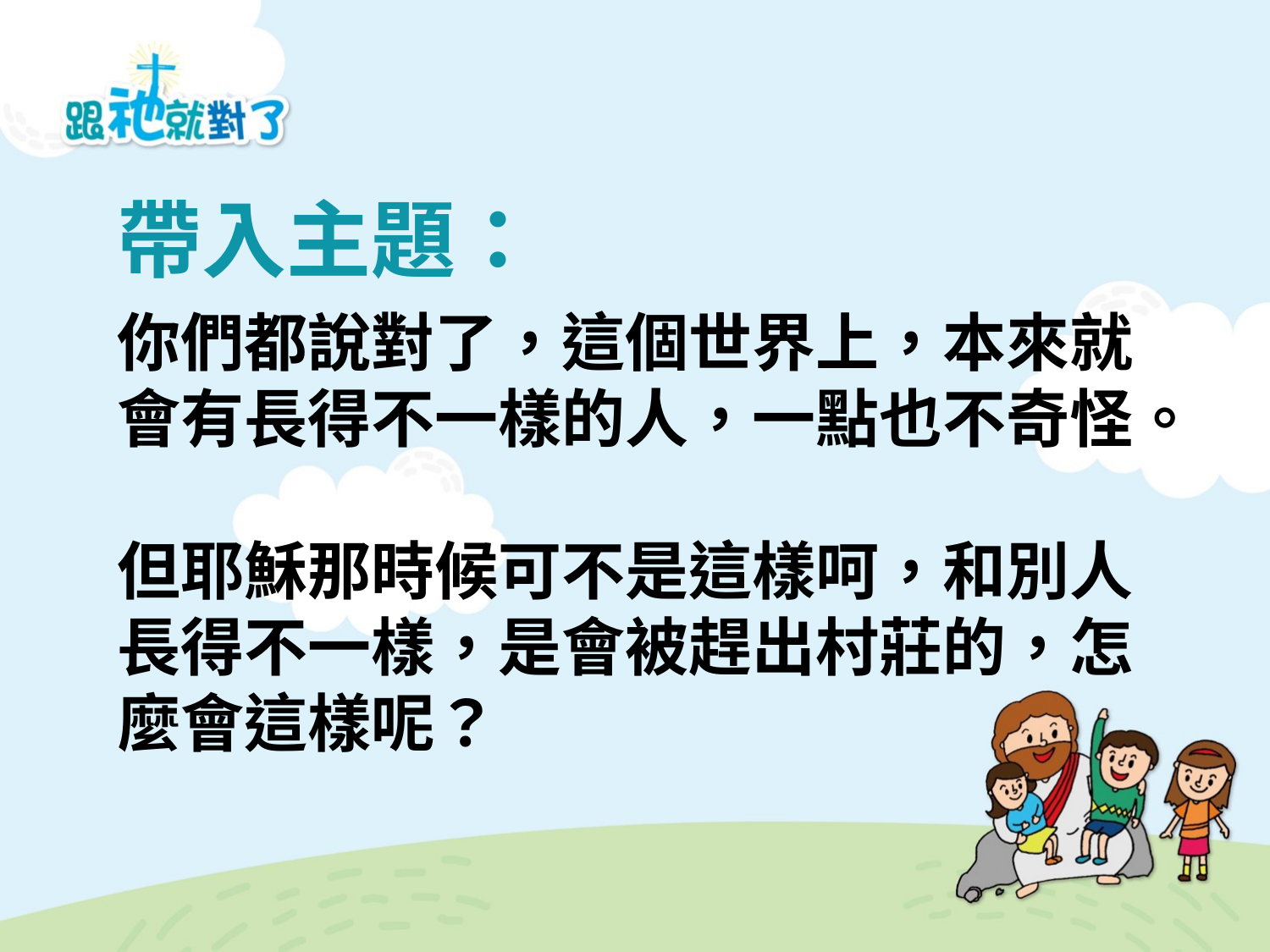

帶入主題：
你們都說對了，這個世界上，本來就會有長得不一樣的人，一點也不奇怪。

但耶穌那時候可不是這樣呵，和別人長得不一樣，是會被趕出村莊的，怎麼會這樣呢？